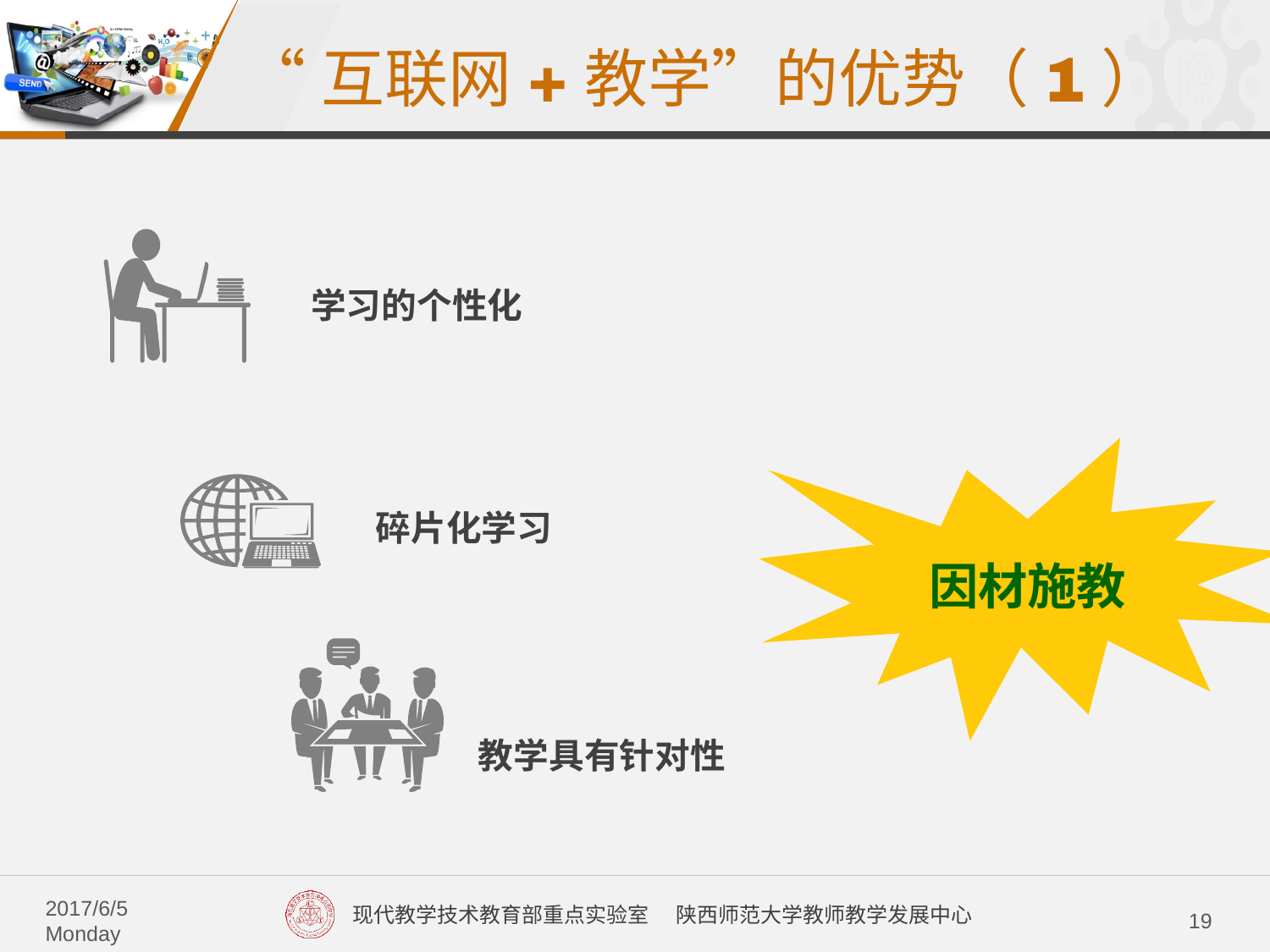

“互联网+教学”的优势（1）

学习的个性化

碎片化学习
因材施教

教学具有针对性
2017/6/5 Monday
19